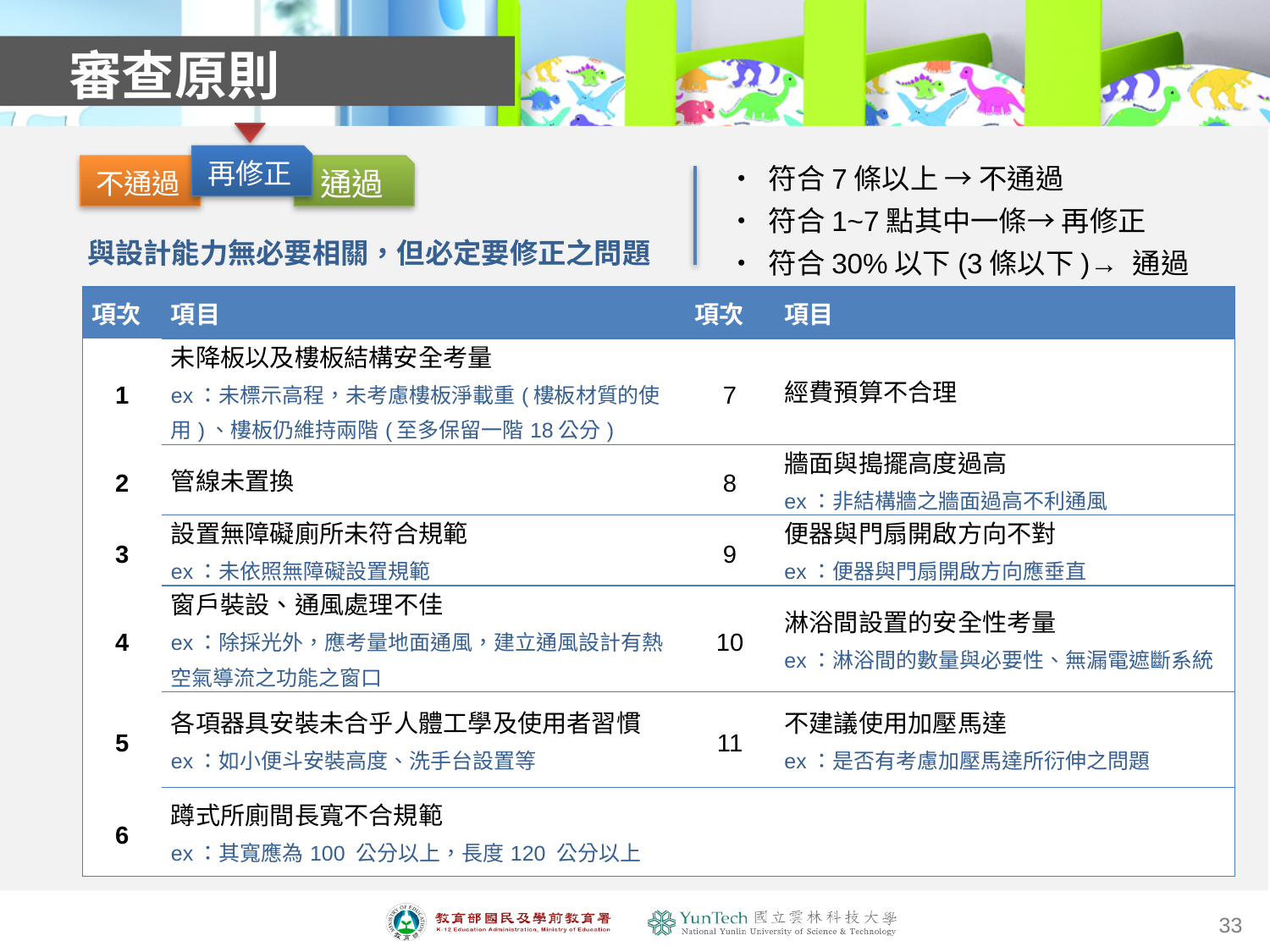

審查原則

再修正
• 符合7條以上 → 不通過
• 符合1~7點其中一條→ 再修正
• 符合30%以下(3條以下)→ 通過
不通過
通過
與設計能力無必要相關，但必定要修正之問題
| 項次 | 項目 | 項次 | 項目 |
| --- | --- | --- | --- |
| 1 | 未降板以及樓板結構安全考量 ex：未標示高程，未考慮樓板淨載重(樓板材質的使用)、樓板仍維持兩階(至多保留一階18公分) | 7 | 經費預算不合理 |
| 2 | 管線未置換 | 8 | 牆面與搗擺高度過高 ex：非結構牆之牆面過高不利通風 |
| 3 | 設置無障礙廁所未符合規範 ex：未依照無障礙設置規範 | 9 | 便器與門扇開啟方向不對 ex：便器與門扇開啟方向應垂直 |
| 4 | 窗戶裝設、通風處理不佳 ex：除採光外，應考量地面通風，建立通風設計有熱空氣導流之功能之窗口 | 10 | 淋浴間設置的安全性考量 ex：淋浴間的數量與必要性、無漏電遮斷系統 |
| 5 | 各項器具安裝未合乎人體工學及使用者習慣 ex：如小便斗安裝高度、洗手台設置等 | 11 | 不建議使用加壓馬達 ex：是否有考慮加壓馬達所衍伸之問題 |
| 6 | 蹲式所廁間長寬不合規範 ex：其寬應為100 公分以上，長度120 公分以上 |  |  |